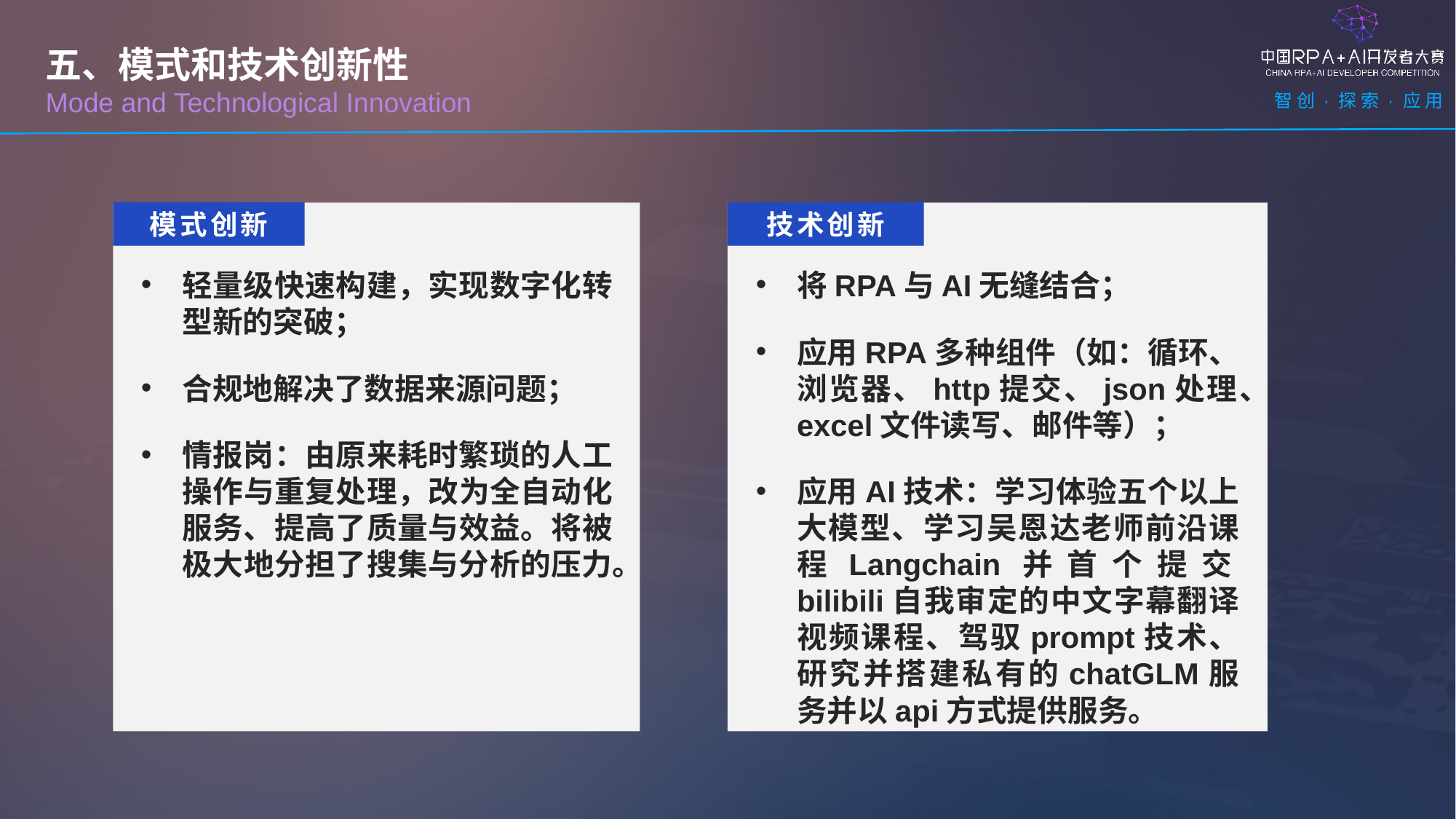

五、模式和技术创新性
Mode and Technological Innovation
模式创新

轻量级快速构建，实现数字化转型新的突破；
合规地解决了数据来源问题；
情报岗：由原来耗时繁琐的人工操作与重复处理，改为全自动化服务、提高了质量与效益。将被极大地分担了搜集与分析的压力。
技术创新

将RPA与AI无缝结合；
应用RPA多种组件（如：循环、浏览器、http提交、json处理、excel文件读写、邮件等）；
应用AI技术：学习体验五个以上大模型、学习吴恩达老师前沿课程Langchain并首个提交bilibili自我审定的中文字幕翻译视频课程、驾驭prompt技术、研究并搭建私有的chatGLM服务并以api方式提供服务。